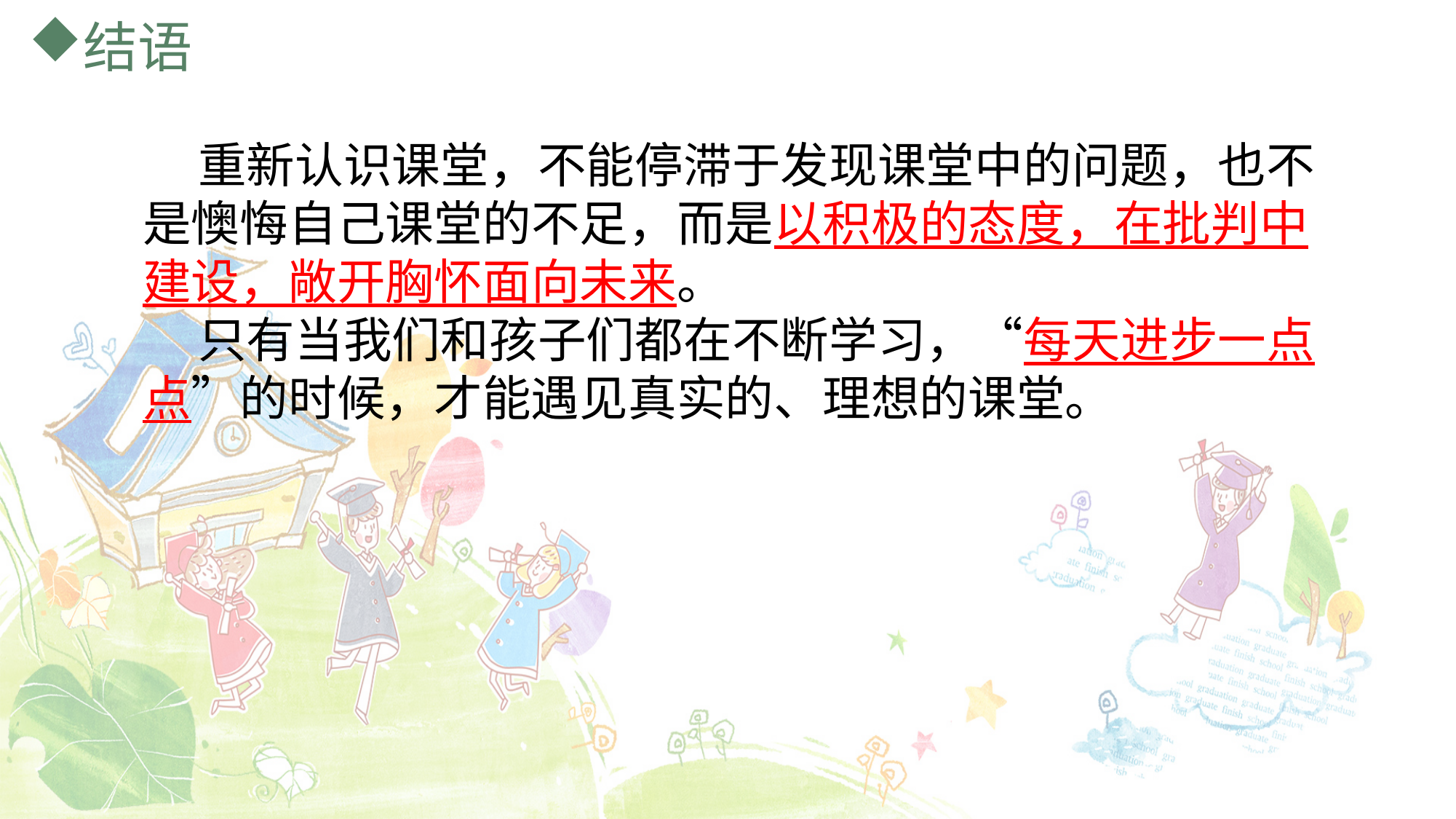

# 结语
    重新认识课堂，不能停滞于发现课堂中的问题，也不是懊悔自己课堂的不足，而是以积极的态度，在批判中建设，敞开胸怀面向未来。
    只有当我们和孩子们都在不断学习，“每天进步一点点”的时候，才能遇见真实的、理想的课堂。